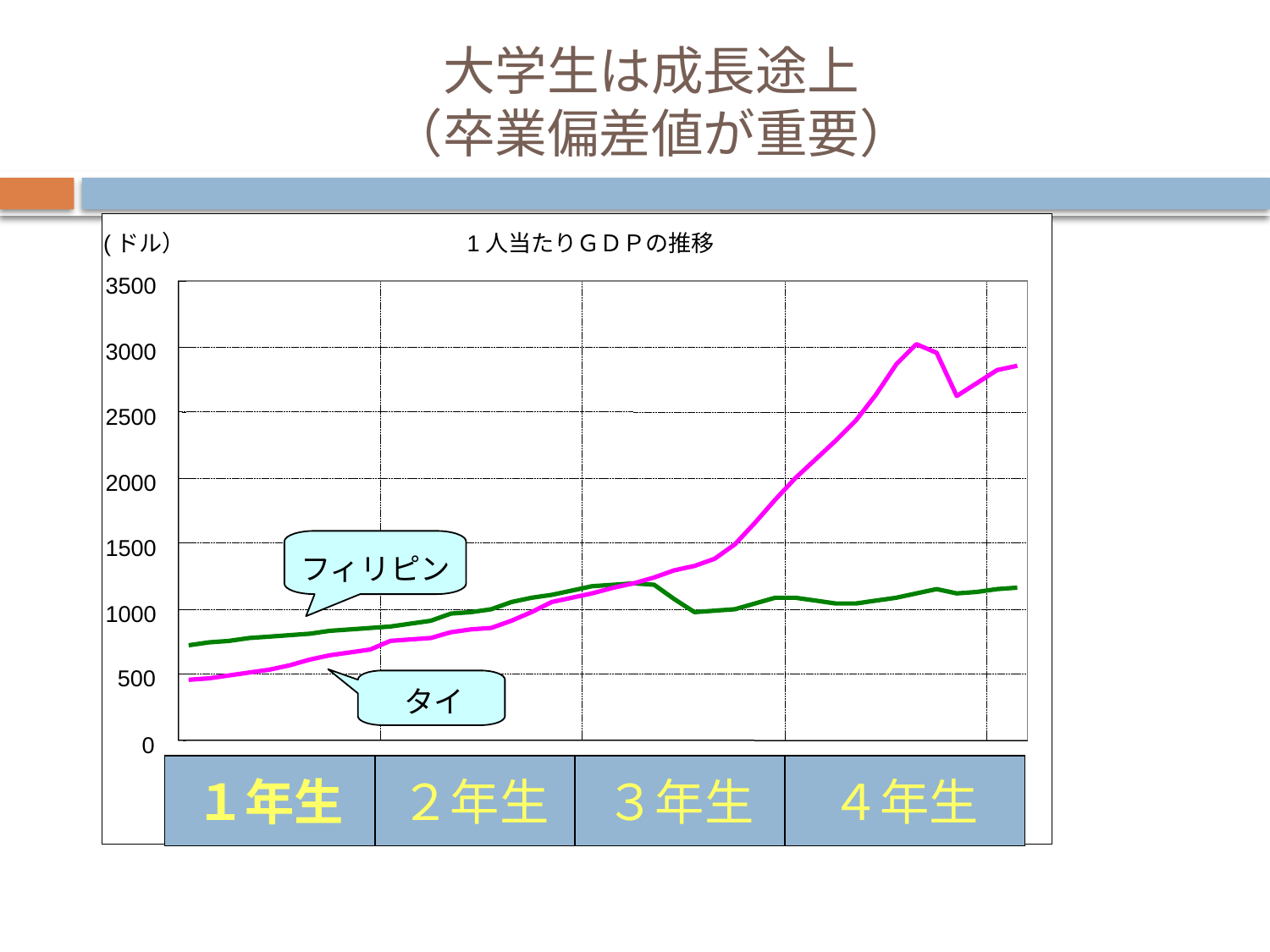

# 大学生は成長途上 （卒業偏差値が重要）

(ドル）
1人当たりＧＤＰの推移
3500

3000

2500

2000

1500

フィリピン

1000

500

タイ
0

１年生
２年生
３年生
４年生
1960
1970
1980
1990
2000